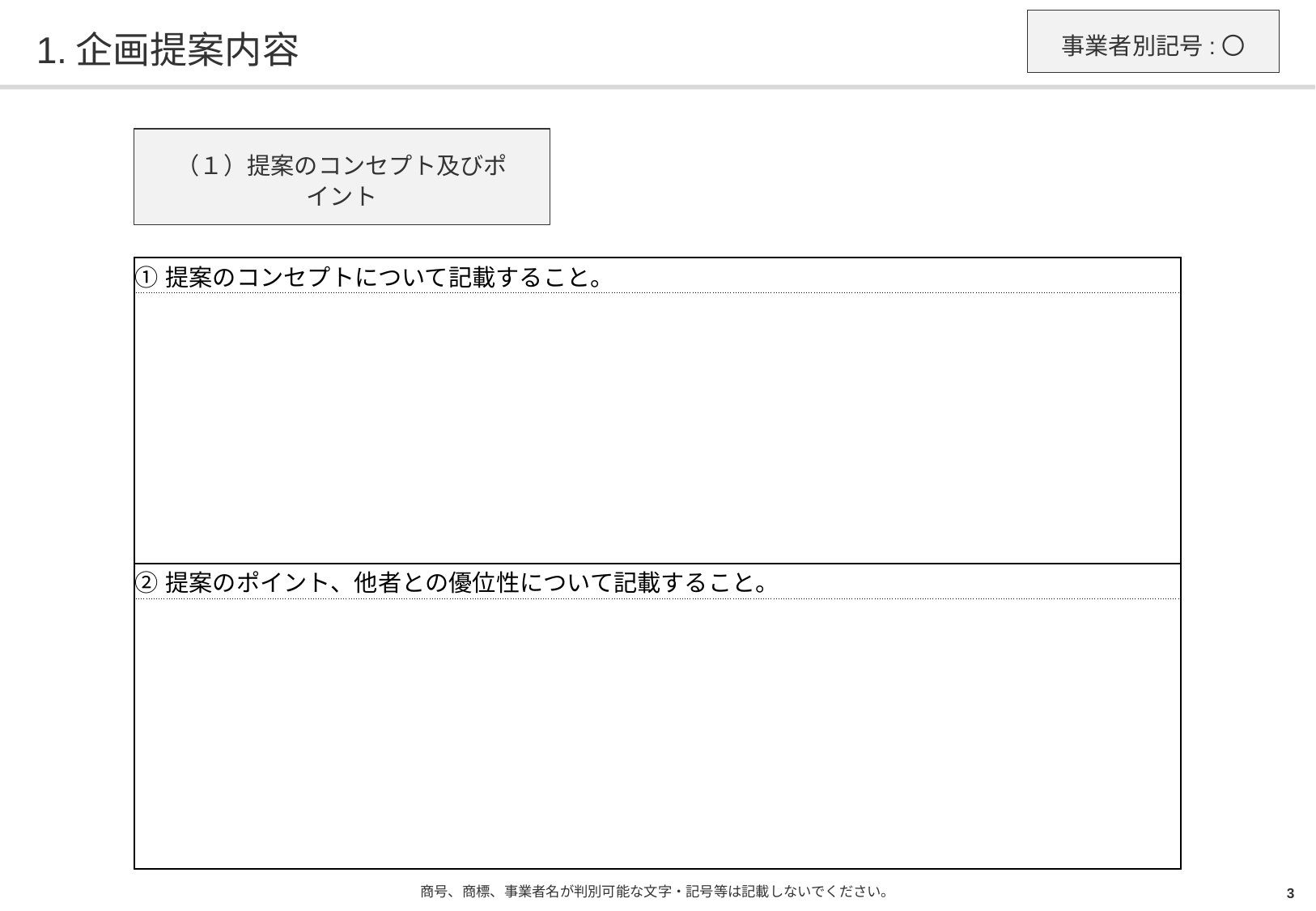

事業者別記号:〇
# 1.企画提案内容
（１）提案のコンセプト及びポイント
| ①提案のコンセプトについて記載すること。 |
| --- |
|  |
| ②提案のポイント、他者との優位性について記載すること。 |
|  |
商号、商標、事業者名が判別可能な文字・記号等は記載しないでください。
3